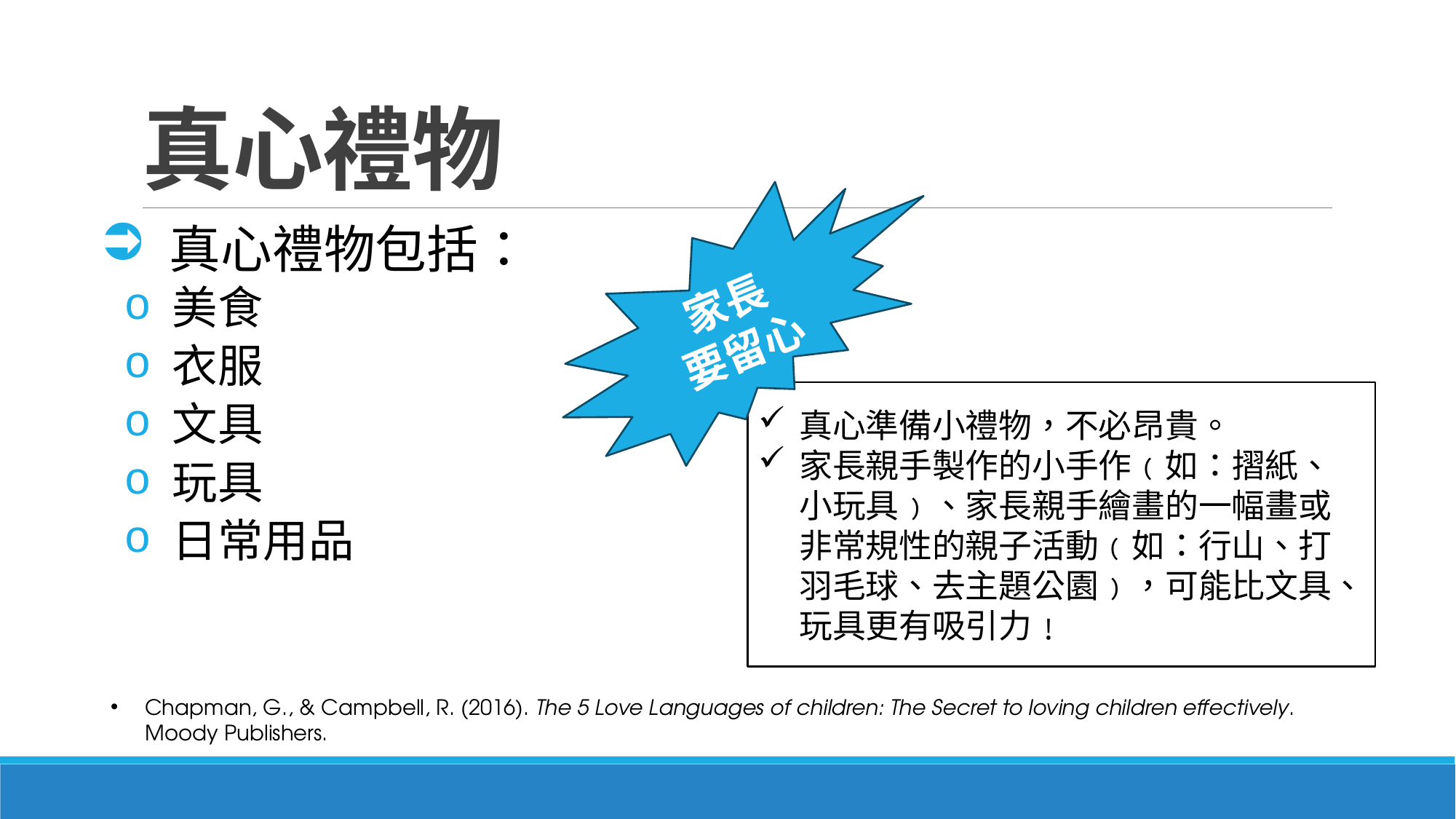

# 真心禮物
家長
要留心
真心準備小禮物，不必昂貴。
家長親手製作的小手作﹙如：摺紙、小玩具﹚、家長親手繪畫的一幅畫或非常規性的親子活動﹙如：行山、打羽毛球、去主題公園﹚，可能比文具、玩具更有吸引力﹗
 真心禮物包括：
 美食
 衣服
 文具
 玩具
 日常用品
Chapman, G., & Campbell, R. (2016). The 5 Love Languages of children: The Secret to loving children effectively. Moody Publishers.